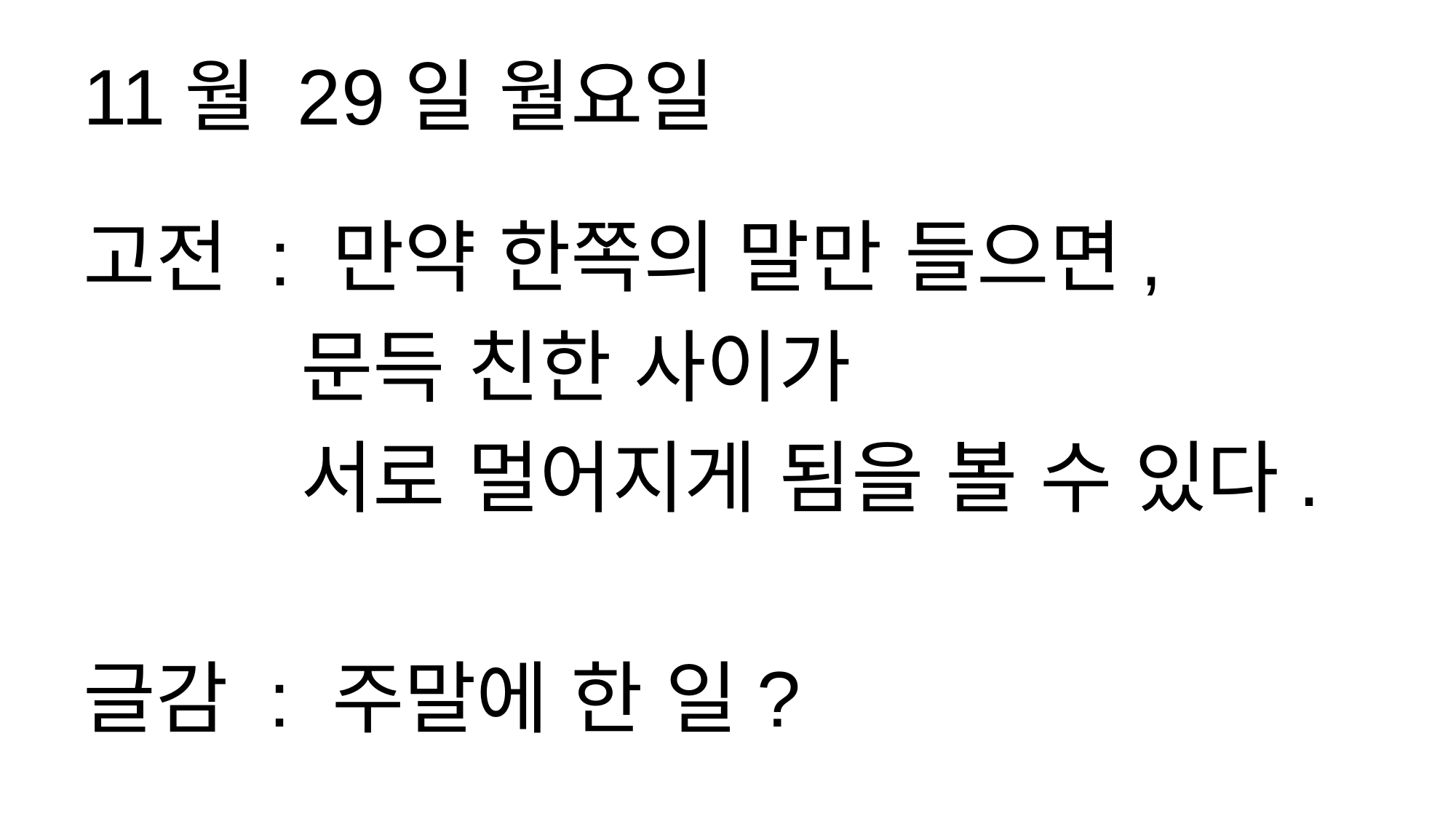

11월 29일 월요일
고전 : 만약 한쪽의 말만 들으면,
         문득 친한 사이가
         서로 멀어지게 됨을 볼 수 있다.
글감 : 주말에 한 일?